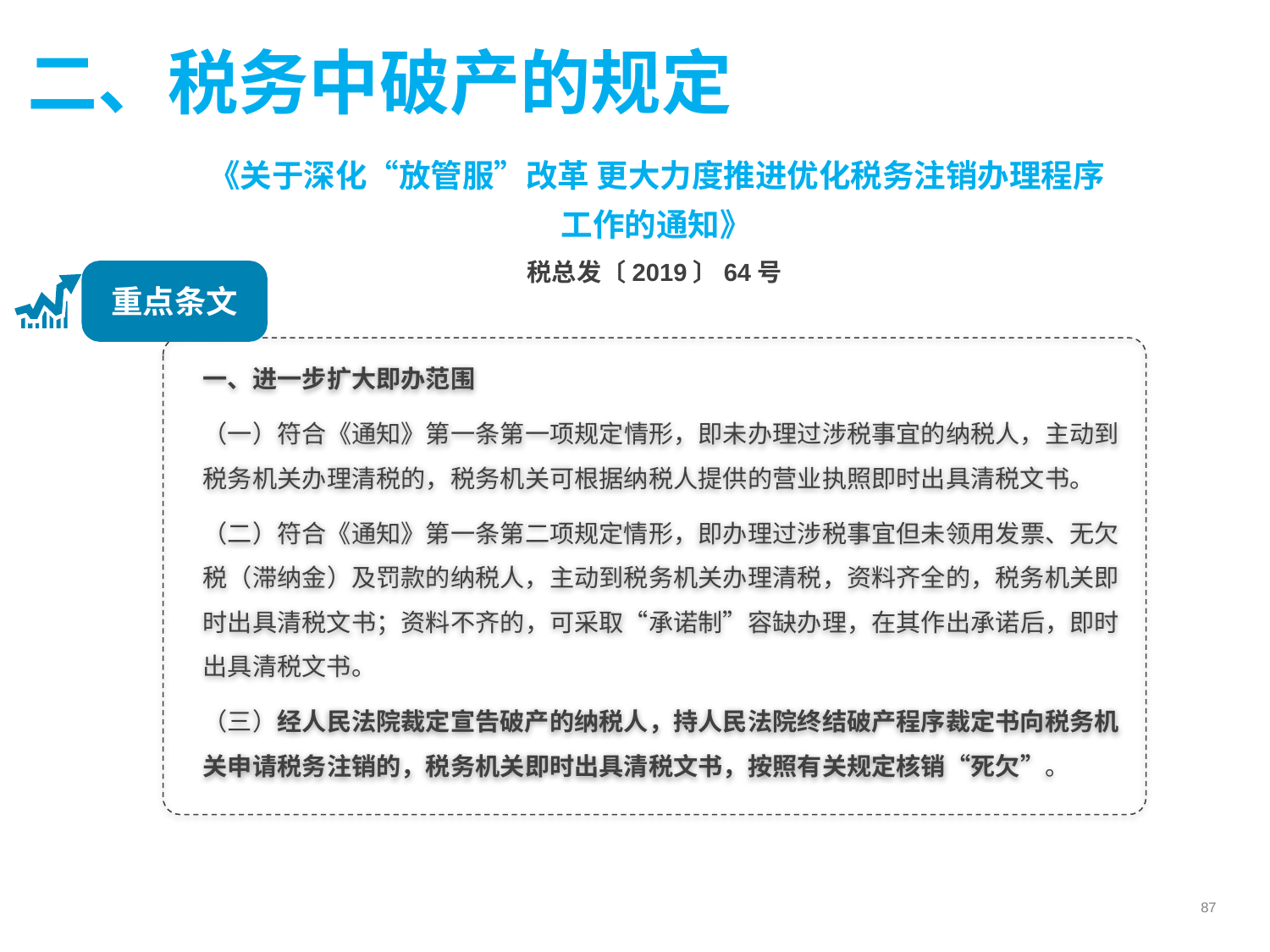

二、税务中破产的规定

《关于深化“放管服”改革 更大力度推进优化税务注销办理程序工作的通知》
税总发〔2019〕64号
重点条文

一、进一步扩大即办范围
（一）符合《通知》第一条第一项规定情形，即未办理过涉税事宜的纳税人，主动到税务机关办理清税的，税务机关可根据纳税人提供的营业执照即时出具清税文书。
（二）符合《通知》第一条第二项规定情形，即办理过涉税事宜但未领用发票、无欠税（滞纳金）及罚款的纳税人，主动到税务机关办理清税，资料齐全的，税务机关即时出具清税文书；资料不齐的，可采取“承诺制”容缺办理，在其作出承诺后，即时出具清税文书。
（三）经人民法院裁定宣告破产的纳税人，持人民法院终结破产程序裁定书向税务机关申请税务注销的，税务机关即时出具清税文书，按照有关规定核销“死欠”。

87